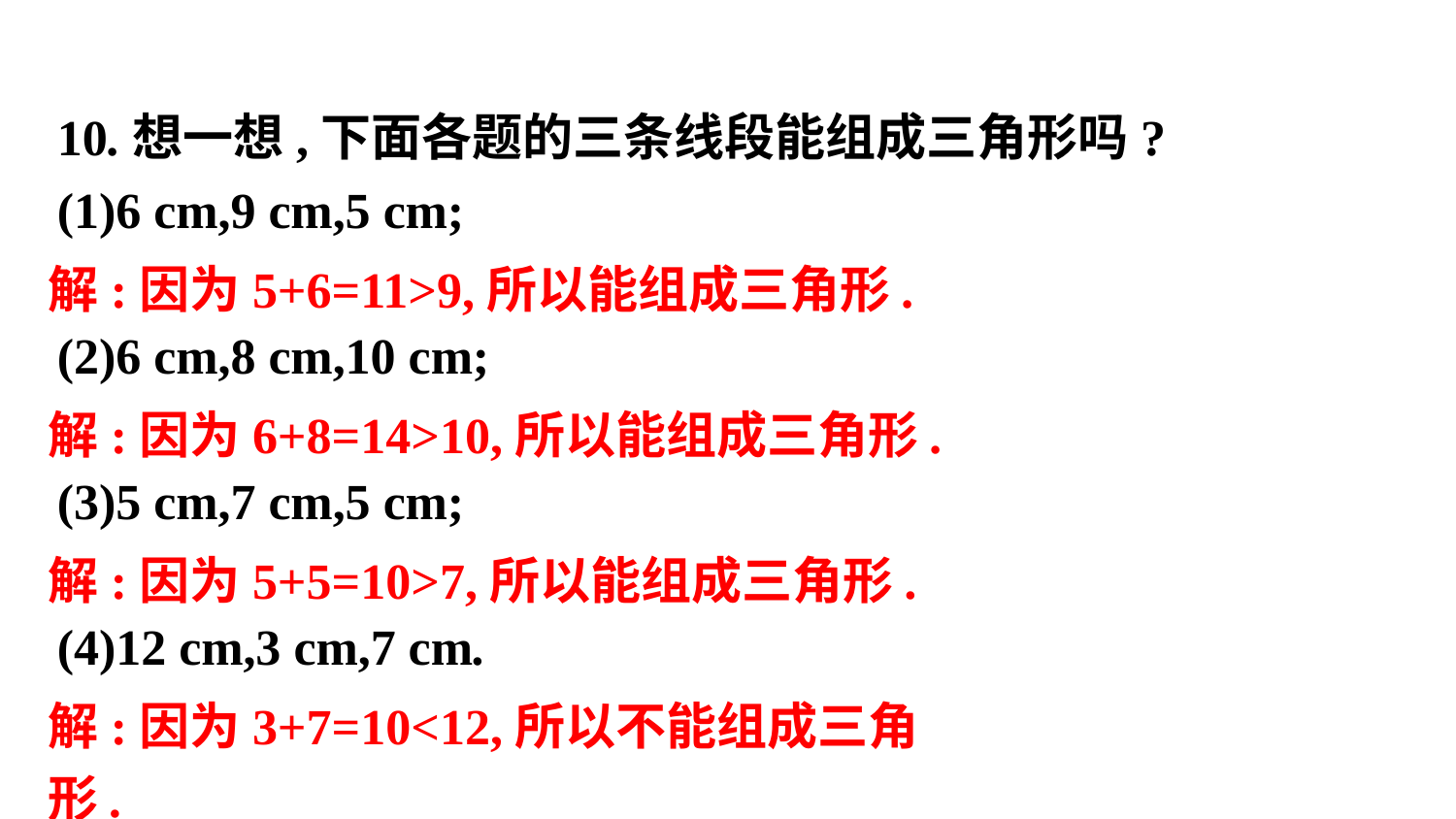

10.想一想,下面各题的三条线段能组成三角形吗?
(1)6 cm,9 cm,5 cm;

(2)6 cm,8 cm,10 cm;

(3)5 cm,7 cm,5 cm;

(4)12 cm,3 cm,7 cm.
解:因为5+6=11>9,所以能组成三角形.

解:因为6+8=14>10,所以能组成三角形.

解:因为5+5=10>7,所以能组成三角形.

解:因为3+7=10<12,所以不能组成三角形.